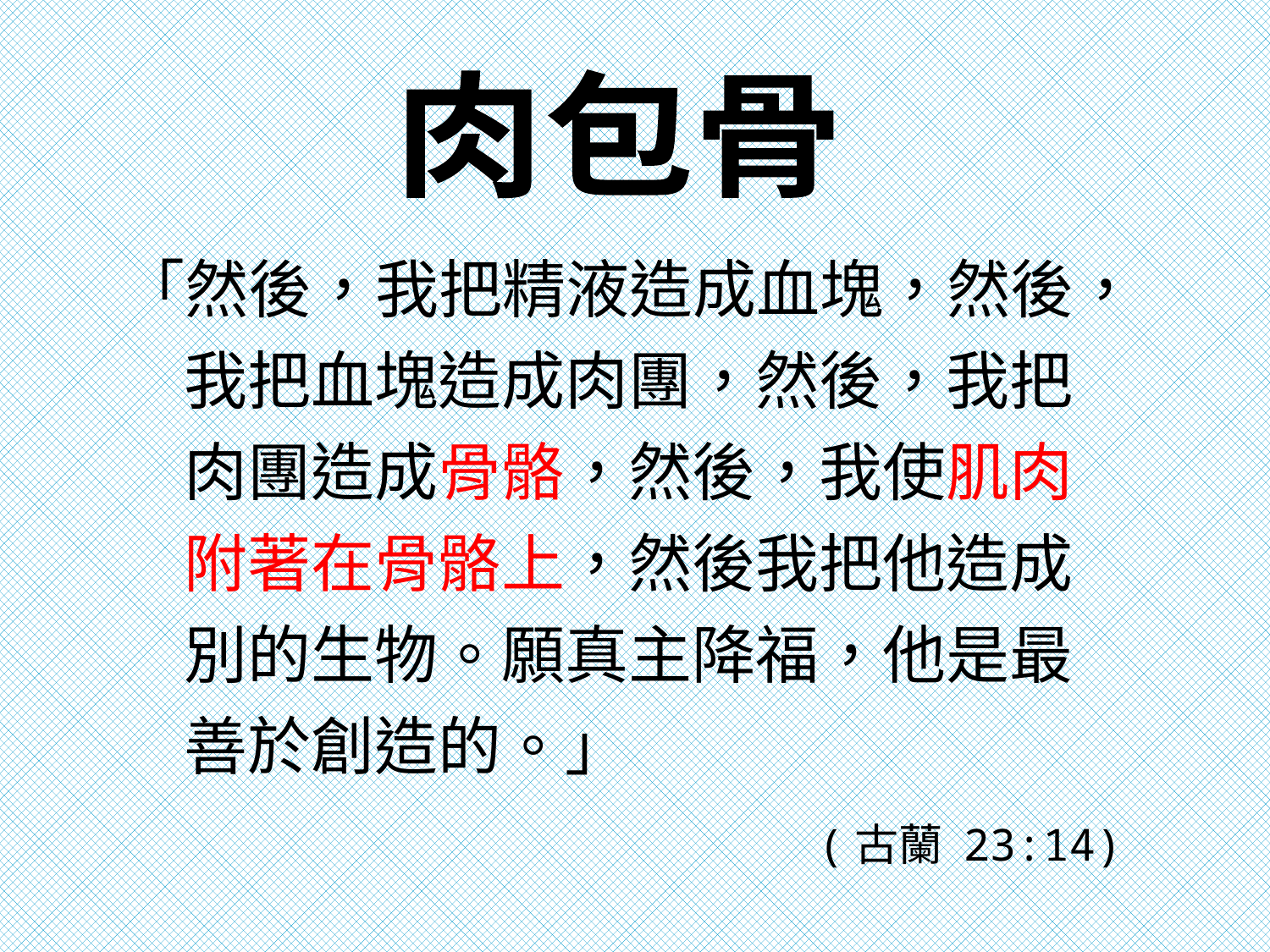

肉包骨
「然後，我把精液造成血塊，然後，我把血塊造成肉團，然後，我把肉團造成骨骼，然後，我使肌肉附著在骨骼上，然後我把他造成別的生物。願真主降福，他是最善於創造的。」
                (古蘭 23:14)